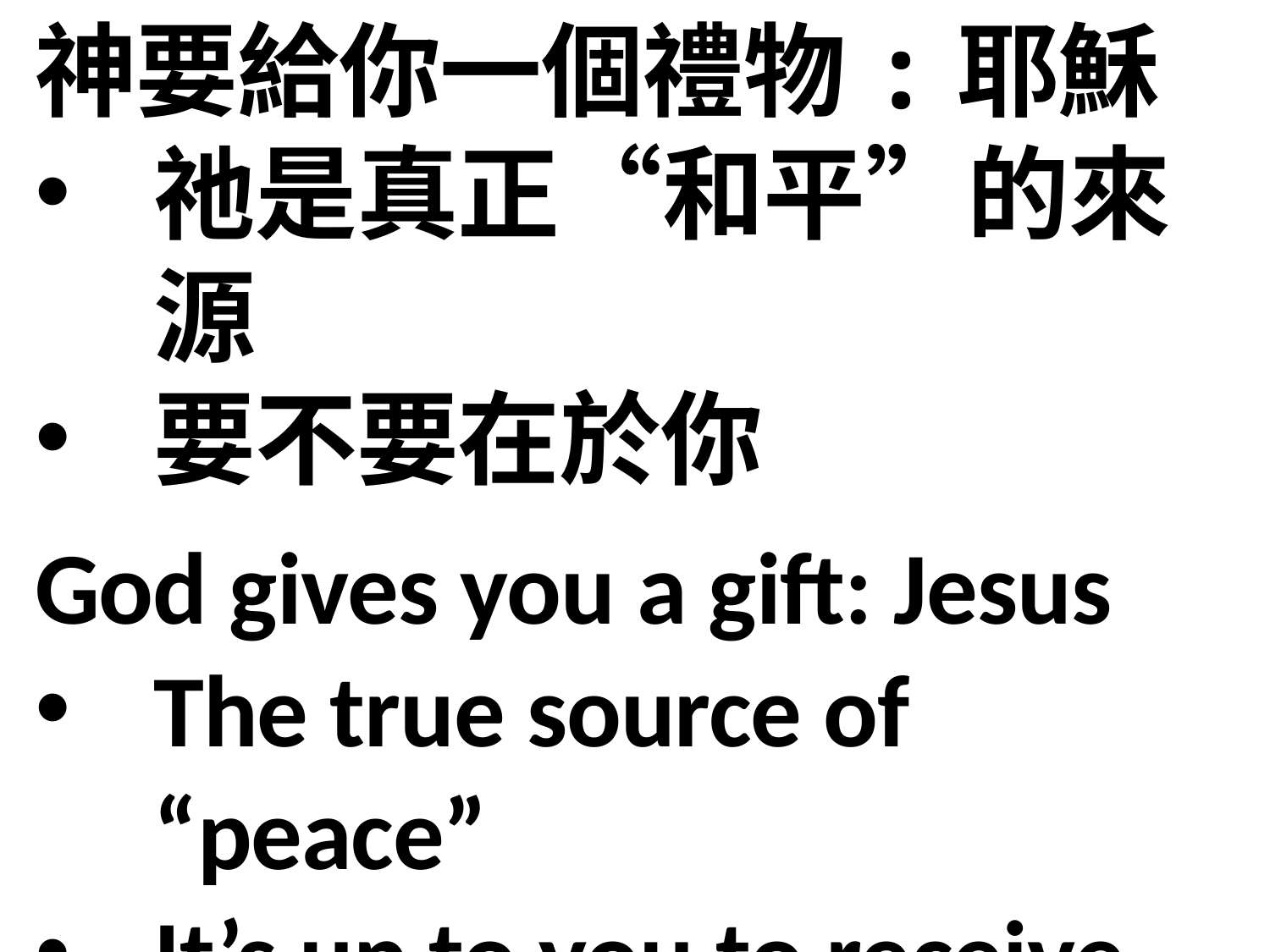

神要給你一個禮物:耶穌
祂是真正“和平”的來源
要不要在於你

God gives you a gift: Jesus
The true source of “peace”
It’s up to you to receive Him or not